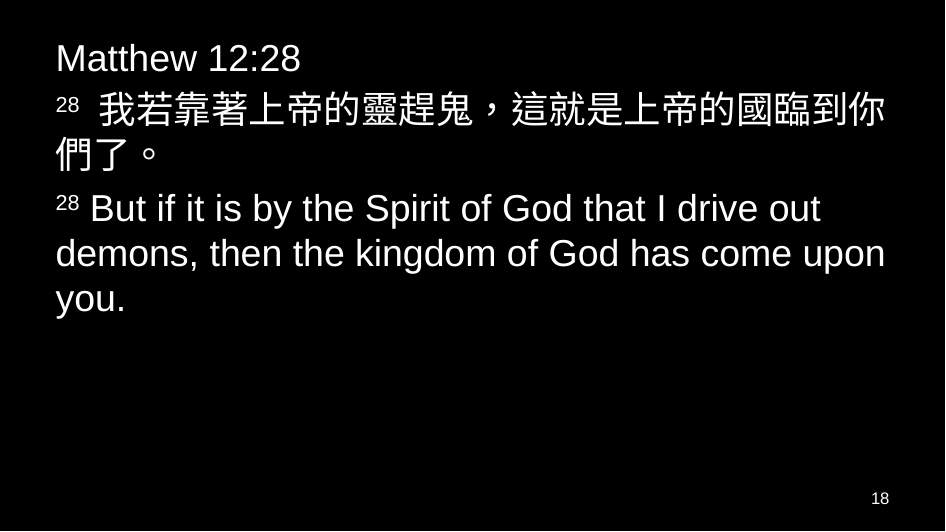

Matthew 12:28
28 我若靠著上帝的靈趕鬼，這就是上帝的國臨到你們了。
28 But if it is by the Spirit of God that I drive out demons, then the kingdom of God has come upon you.

18